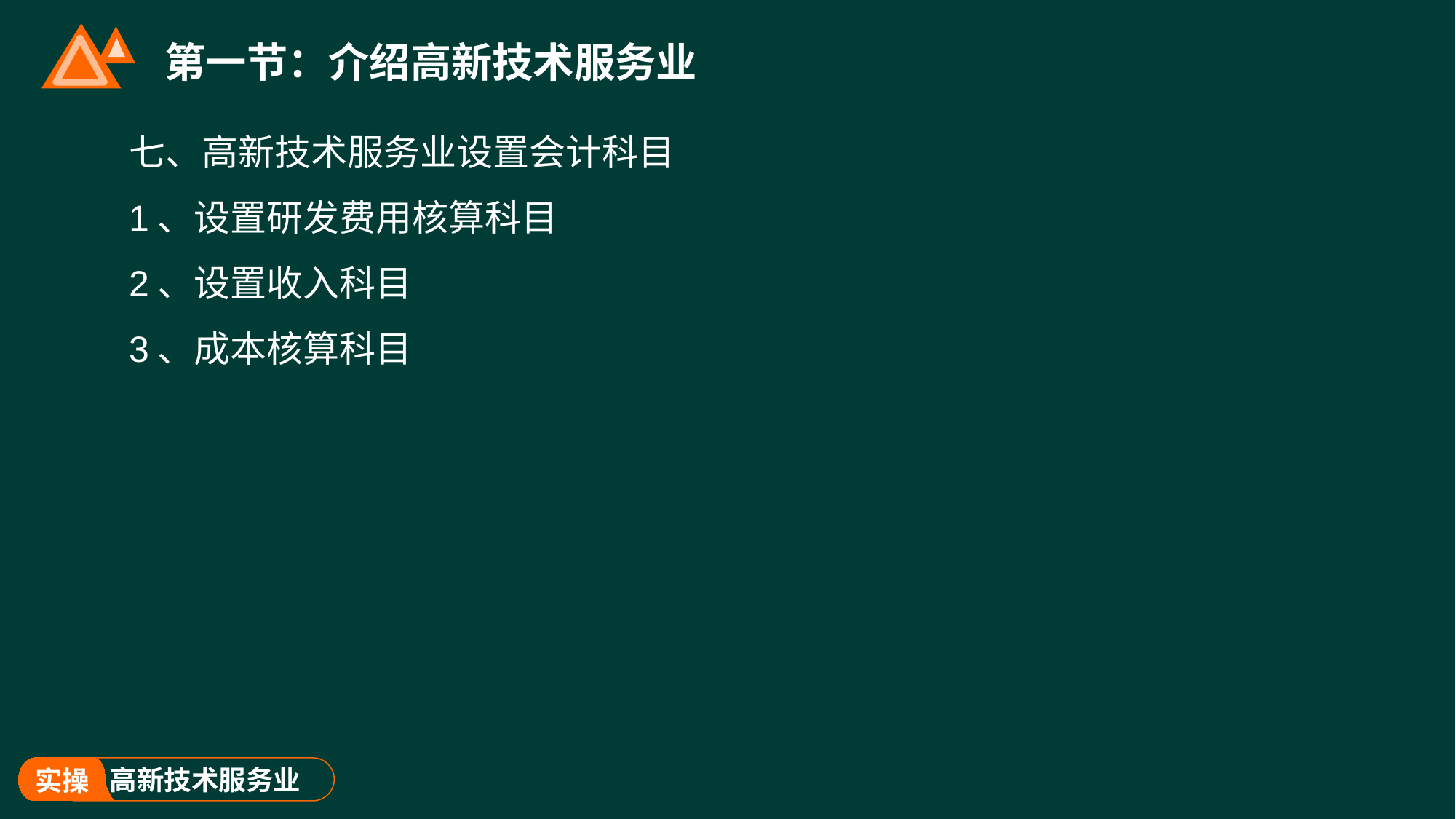

# 第一节：介绍高新技术服务业
七、高新技术服务业设置会计科目
1、设置研发费用核算科目
2、设置收入科目
3、成本核算科目